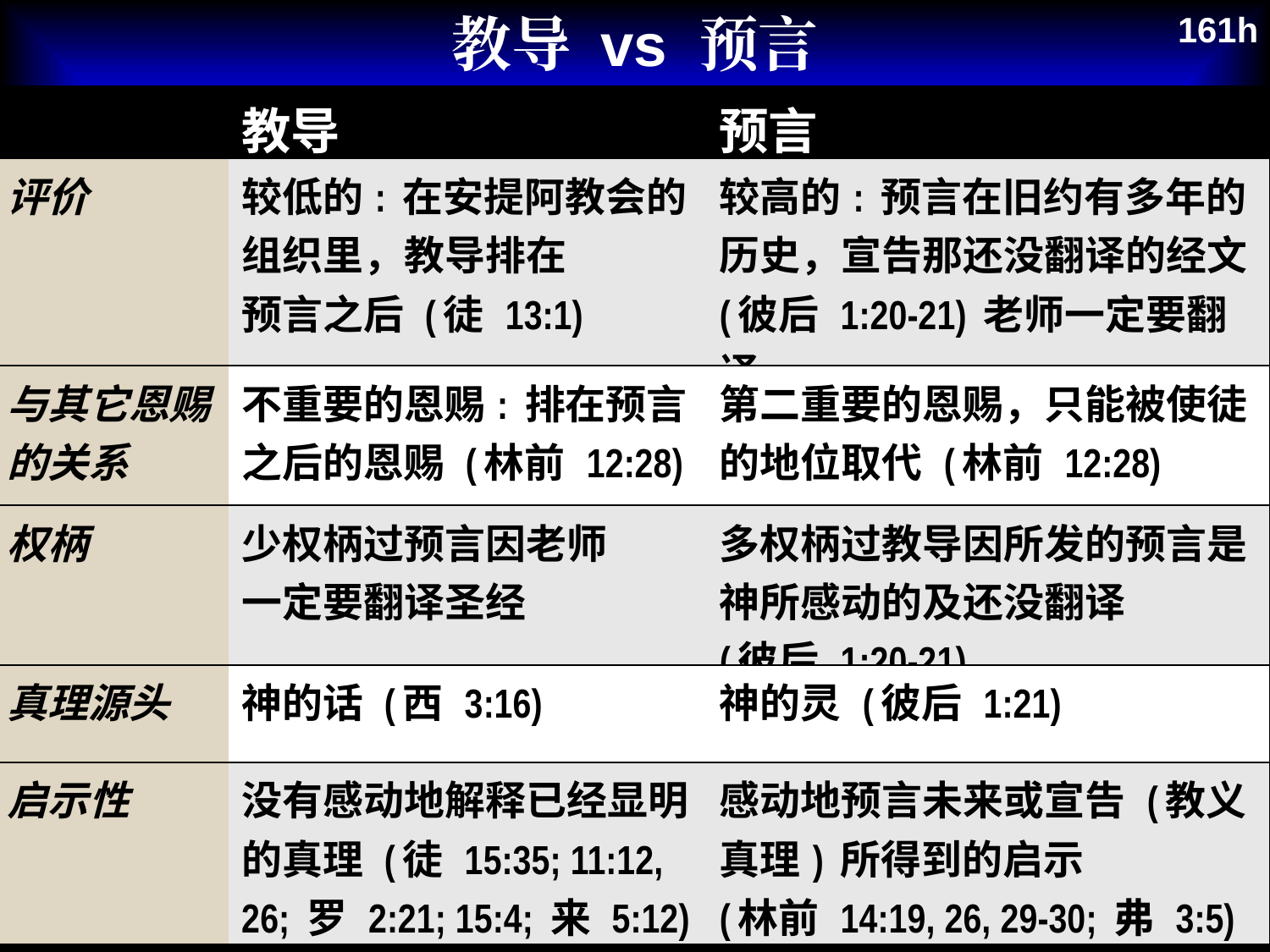

教导 vs 预言
161h
|  | 教导 | 预言 |
| --- | --- | --- |
| 评价 | 较低的: 在安提阿教会的组织里，教导排在 预言之后 (徒 13:1) | 较高的: 预言在旧约有多年的历史，宣告那还没翻译的经文 (彼后 1:20-21) 老师一定要翻译 |
| 与其它恩赐的关系 | 不重要的恩赐: 排在预言之后的恩赐 (林前 12:28) | 第二重要的恩赐，只能被使徒的地位取代 (林前 12:28) |
| 权柄 | 少权柄过预言因老师 一定要翻译圣经 | 多权柄过教导因所发的预言是神所感动的及还没翻译 (彼后 1:20-21) |
| 真理源头 | 神的话 (西 3:16) | 神的灵 (彼后 1:21) |
| 启示性 | 没有感动地解释已经显明的真理 (徒 15:35; 11:12, 26; 罗 2:21; 15:4; 来 5:12) | 感动地预言未来或宣告 (教义真理) 所得到的启示 (林前 14:19, 26, 29-30; 弗 3:5) |